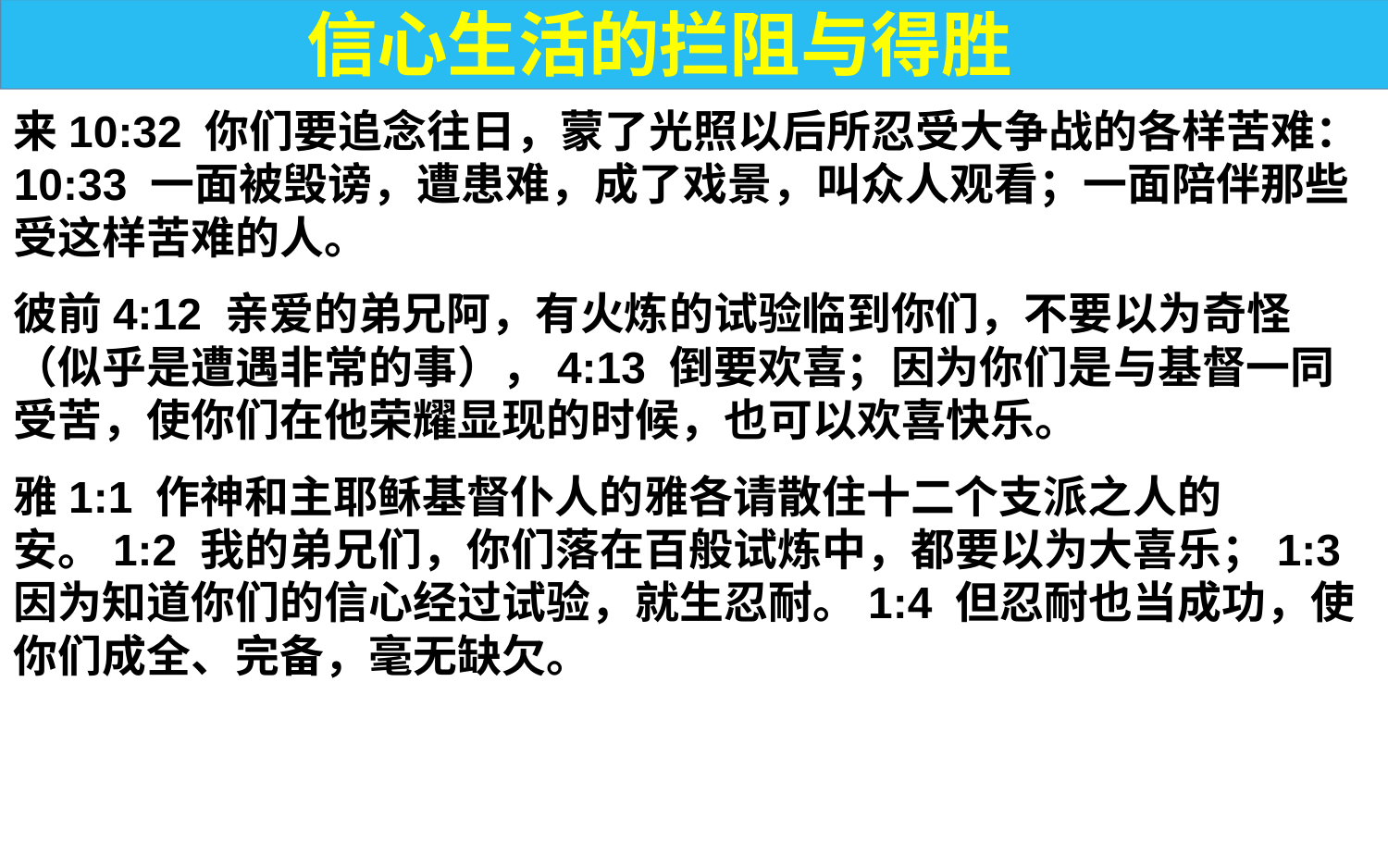

信心生活的拦阻与得胜
来10:32 你们要追念往日，蒙了光照以后所忍受大争战的各样苦难：10:33 一面被毁谤，遭患难，成了戏景，叫众人观看；一面陪伴那些受这样苦难的人。
彼前4:12 亲爱的弟兄阿，有火炼的试验临到你们，不要以为奇怪（似乎是遭遇非常的事），4:13 倒要欢喜；因为你们是与基督一同受苦，使你们在他荣耀显现的时候，也可以欢喜快乐。
雅1:1 作神和主耶稣基督仆人的雅各请散住十二个支派之人的安。1:2 我的弟兄们，你们落在百般试炼中，都要以为大喜乐；1:3 因为知道你们的信心经过试验，就生忍耐。1:4 但忍耐也当成功，使你们成全、完备，毫无缺欠。